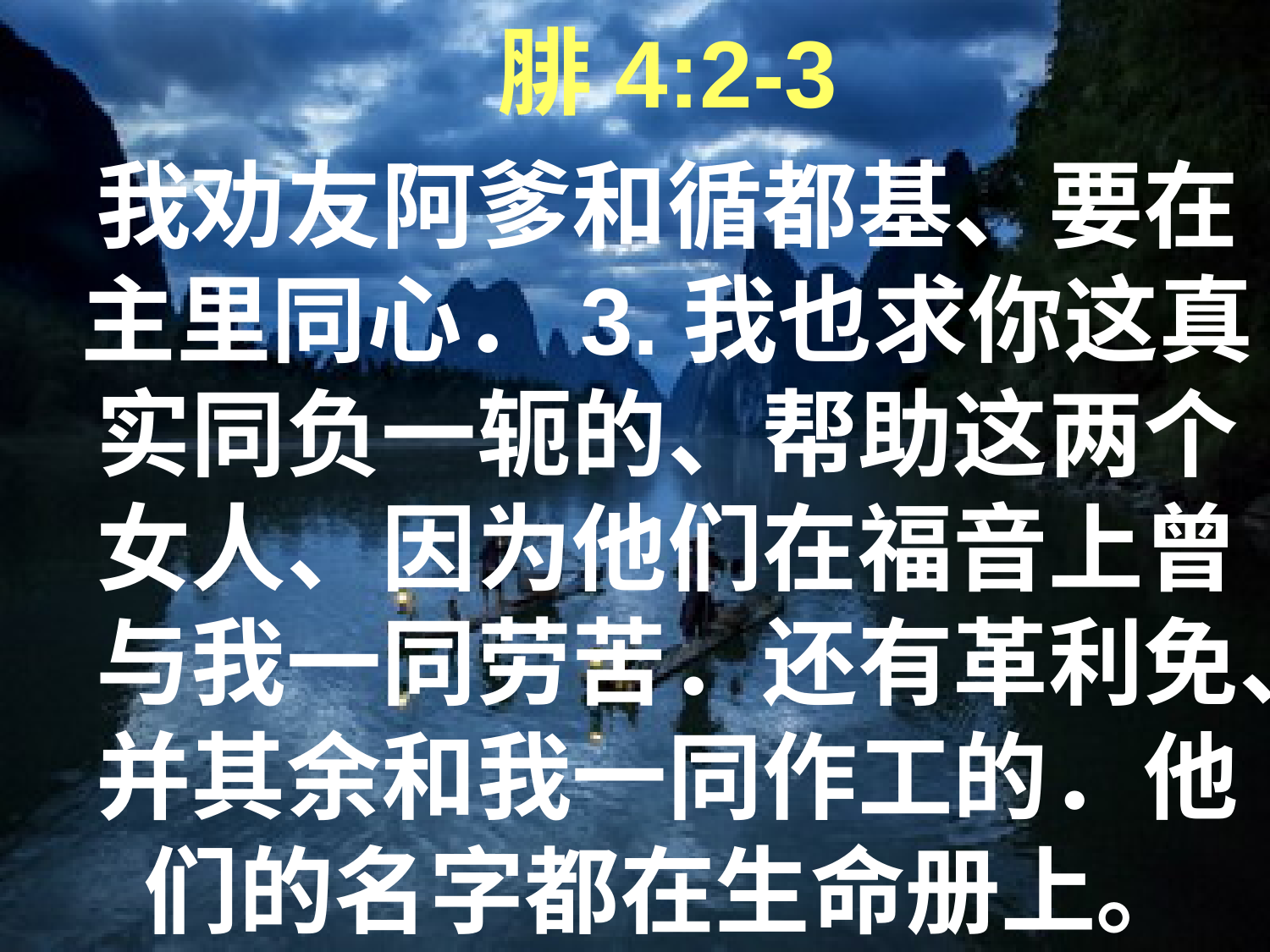

腓4:2-3
我劝友阿爹和循都基、要在主里同心．3.我也求你这真实同负一轭的、帮助这两个女人、因为他们在福音上曾与我一同劳苦．还有革利免、并其余和我一同作工的．他们的名字都在生命册上。